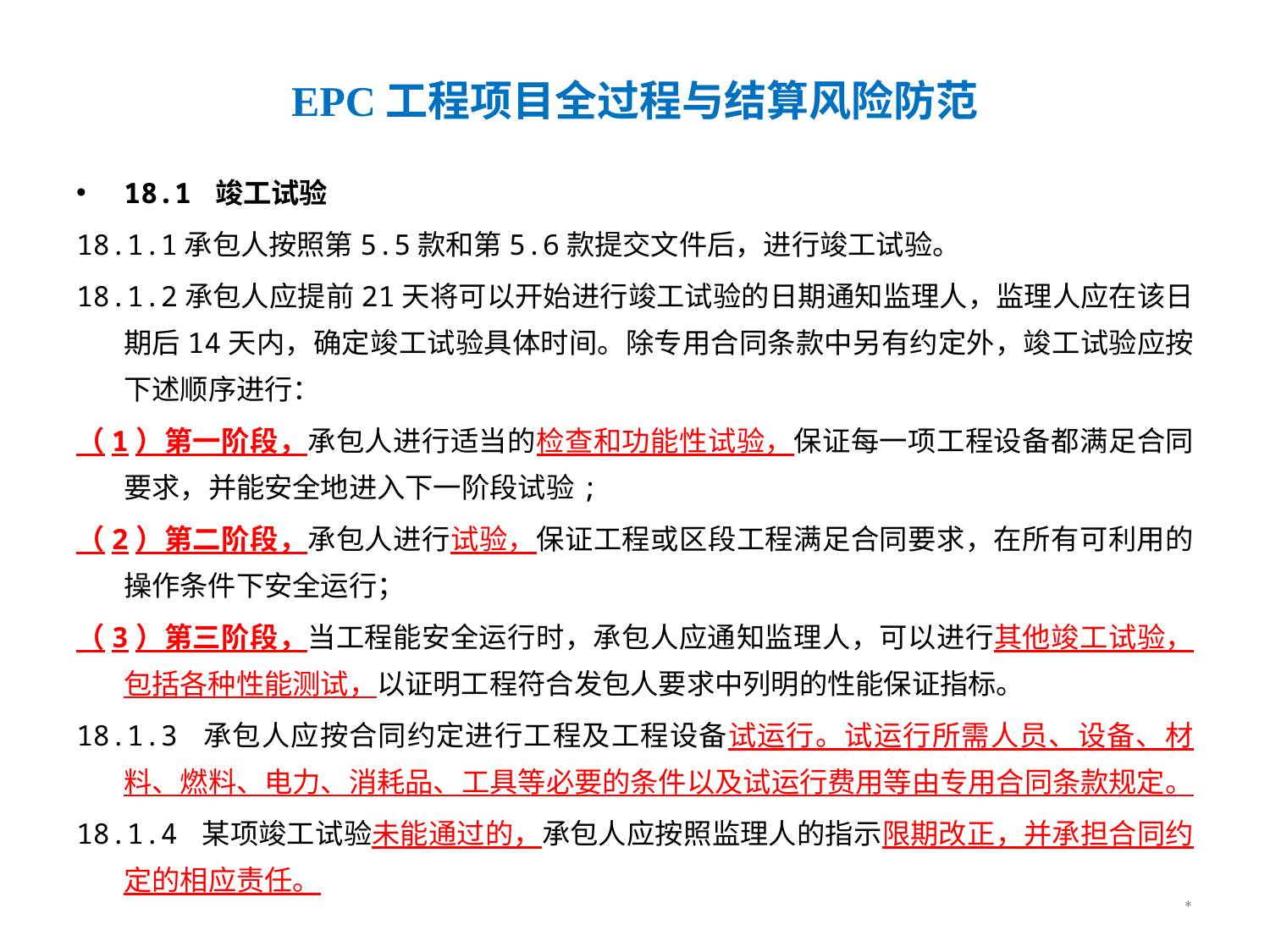

# EPC工程项目全过程与结算风险防范
18.1 竣工试验
18.1.1承包人按照第5.5款和第5.6款提交文件后，进行竣工试验。
18.1.2承包人应提前21天将可以开始进行竣工试验的日期通知监理人，监理人应在该日期后14天内，确定竣工试验具体时间。除专用合同条款中另有约定外，竣工试验应按下述顺序进行：
（1）第一阶段，承包人进行适当的检查和功能性试验，保证每一项工程设备都满足合同要求，并能安全地进入下一阶段试验;
（2）第二阶段，承包人进行试验，保证工程或区段工程满足合同要求，在所有可利用的操作条件下安全运行；
（3）第三阶段，当工程能安全运行时，承包人应通知监理人，可以进行其他竣工试验，包括各种性能测试，以证明工程符合发包人要求中列明的性能保证指标。
18.1.3 承包人应按合同约定进行工程及工程设备试运行。试运行所需人员、设备、材料、燃料、电力、消耗品、工具等必要的条件以及试运行费用等由专用合同条款规定。
18.1.4 某项竣工试验未能通过的，承包人应按照监理人的指示限期改正，并承担合同约定的相应责任。
*